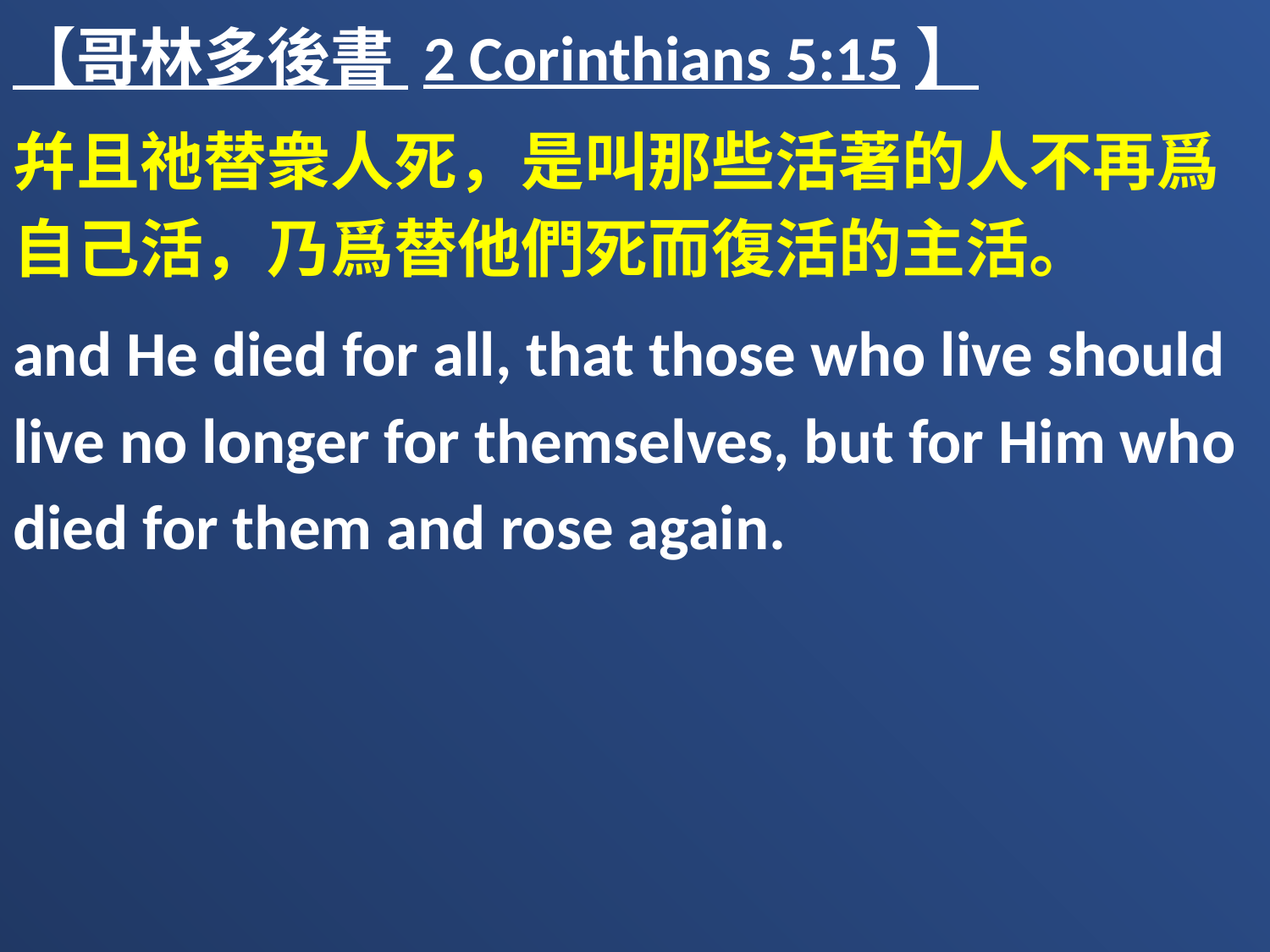

【哥林多後書 2 Corinthians 5:15】
幷且祂替衆人死，是叫那些活著的人不再爲自己活，乃爲替他們死而復活的主活。
and He died for all, that those who live should live no longer for themselves, but for Him who died for them and rose again.